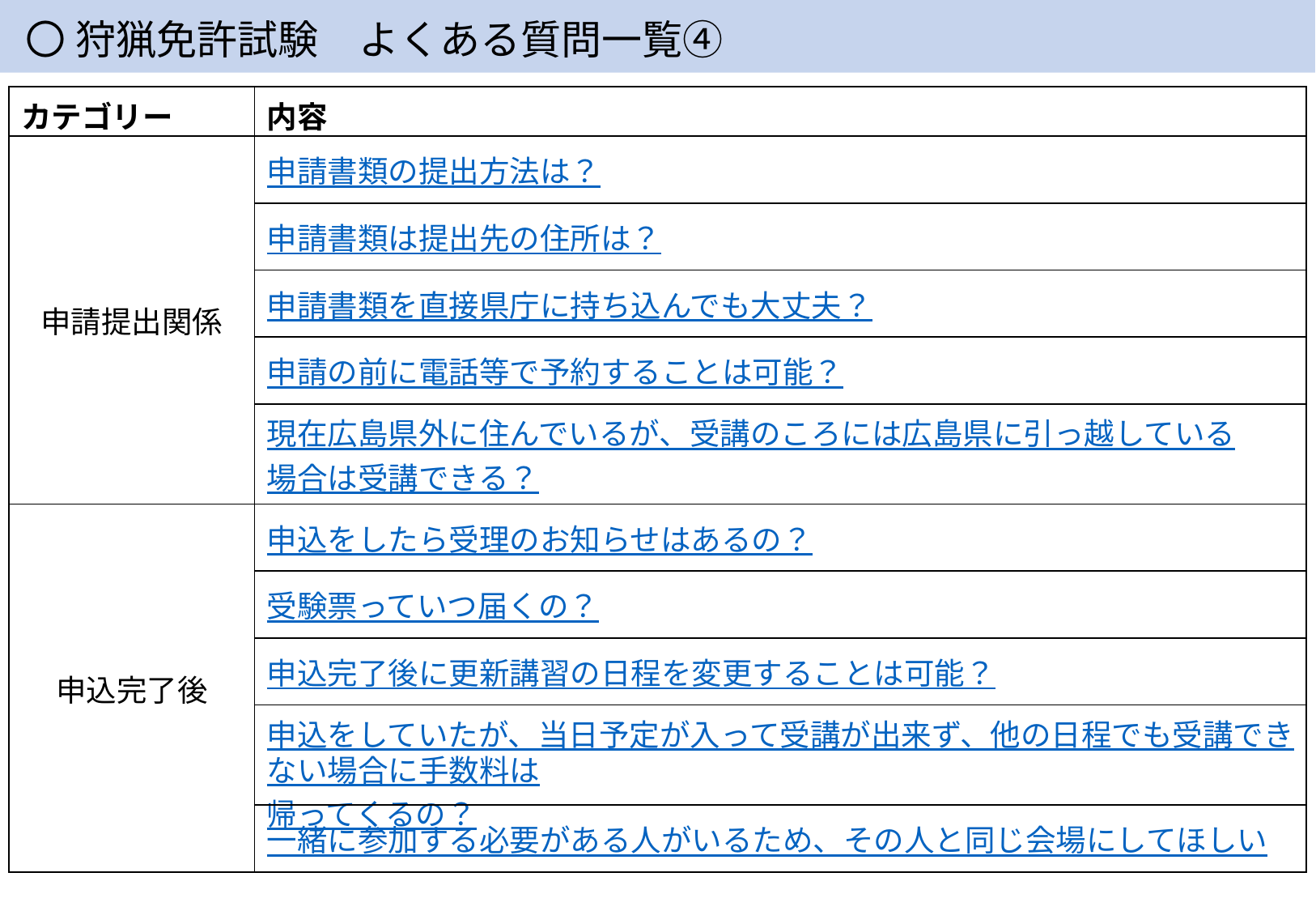

〇 狩猟免許試験　よくある質問一覧④
| カテゴリー | 内容 |
| --- | --- |
| 申請提出関係 | 申請書類の提出方法は？ |
|  | 申請書類は提出先の住所は？ |
|  | 申請書類を直接県庁に持ち込んでも大丈夫？ |
|  | 申請の前に電話等で予約することは可能？ |
|  | 現在広島県外に住んでいるが、受講のころには広島県に引っ越している 場合は受講できる？ |
| 申込完了後 | 申込をしたら受理のお知らせはあるの？ |
|  | 受験票っていつ届くの？ |
|  | 申込完了後に更新講習の日程を変更することは可能？ |
|  | 申込をしていたが、当日予定が入って受講が出来ず、他の日程でも受講できない場合に手数料は帰ってくるの？ |
|  | 一緒に参加する必要がある人がいるため、その人と同じ会場にしてほしい |